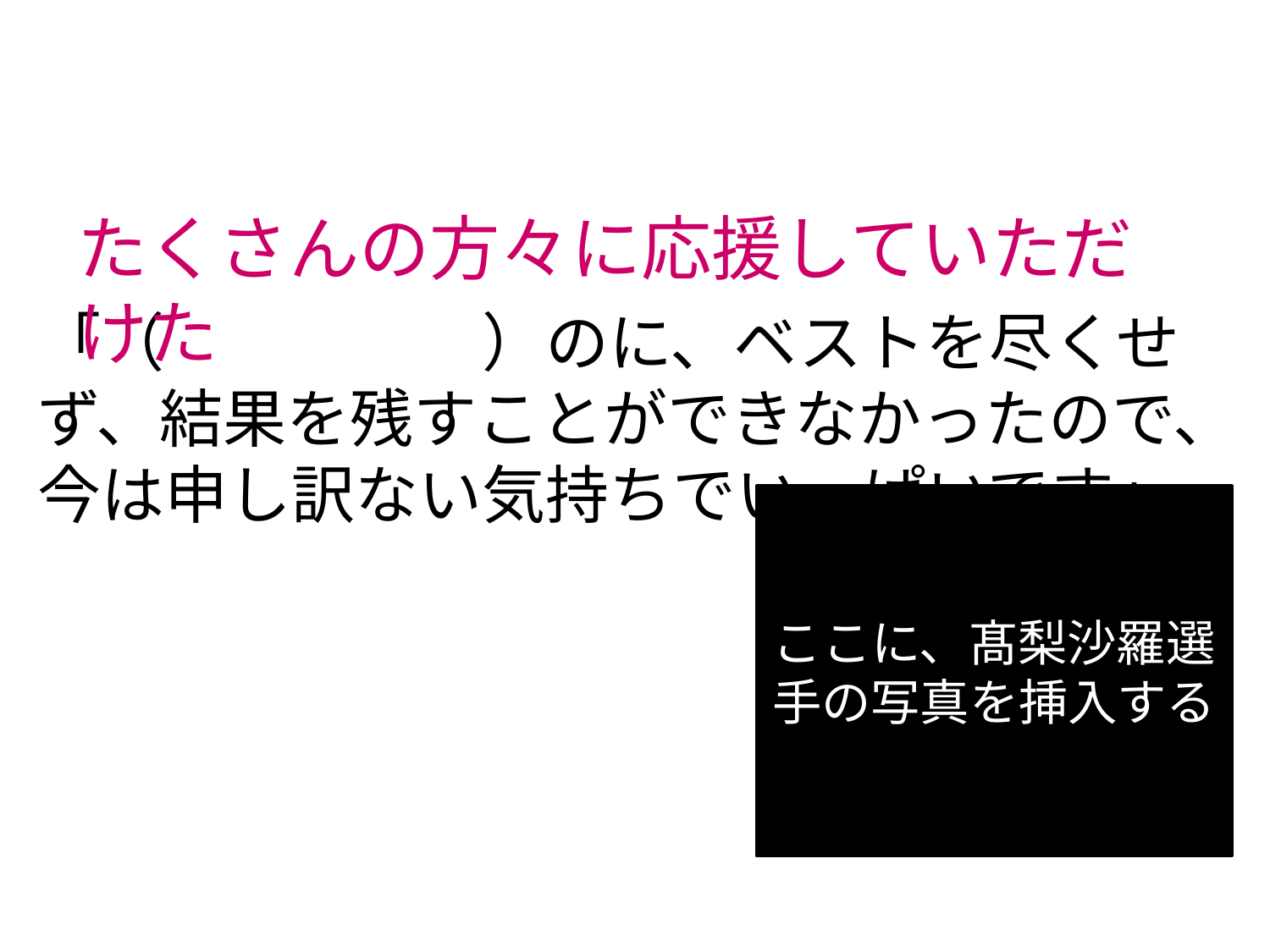

たくさんの方々に応援していただけた
「（　　　　　）のに、ベストを尽くせず、結果を残すことができなかったので、今は申し訳ない気持ちでいっぱいです」
ここに、髙梨沙羅選手の写真を挿入する